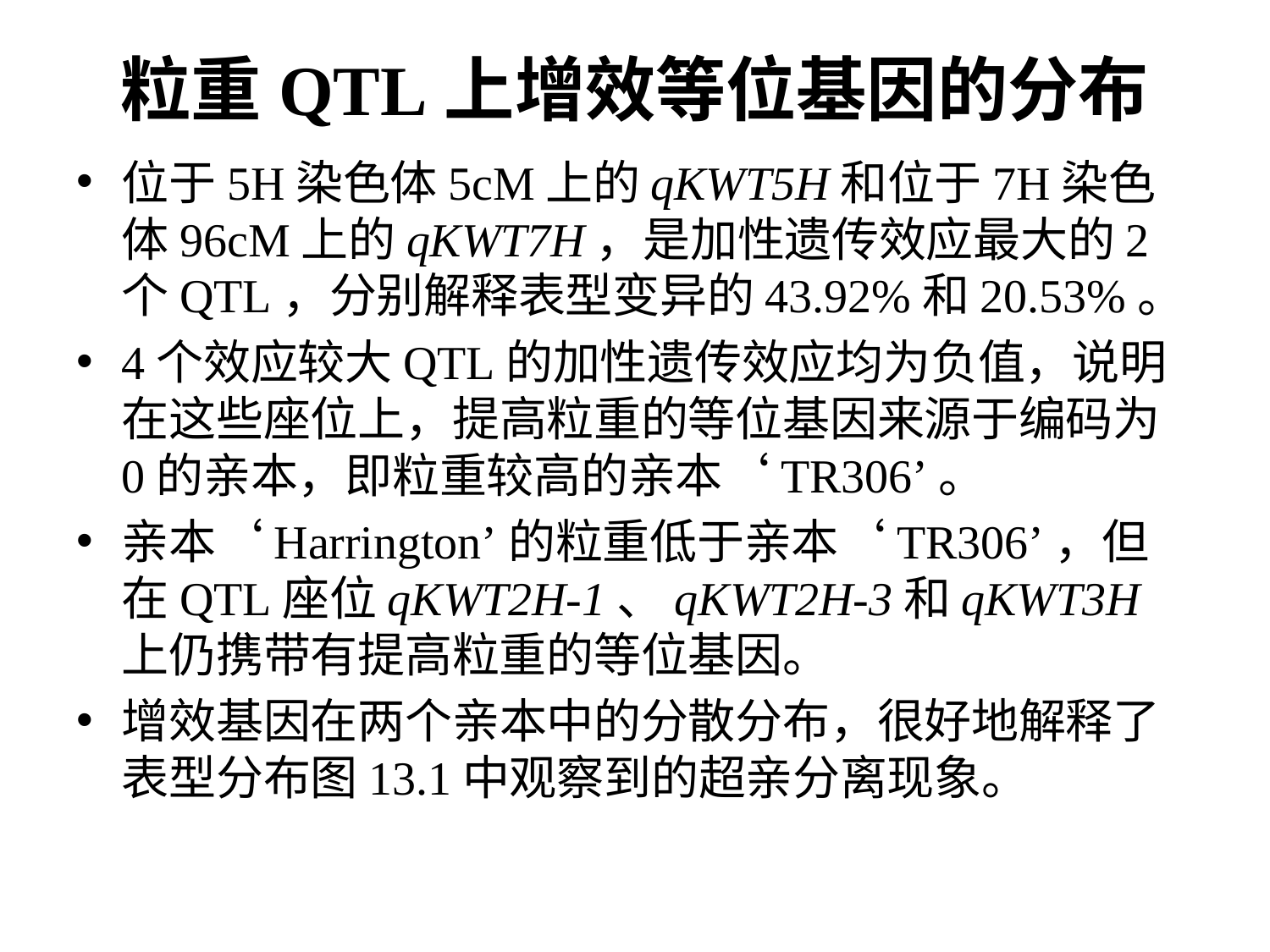

# 粒重QTL上增效等位基因的分布
位于5H染色体5cM上的qKWT5H和位于7H染色体96cM上的qKWT7H，是加性遗传效应最大的2个QTL，分别解释表型变异的43.92%和20.53%。
4个效应较大QTL的加性遗传效应均为负值，说明在这些座位上，提高粒重的等位基因来源于编码为0的亲本，即粒重较高的亲本‘TR306’。
亲本‘Harrington’的粒重低于亲本‘TR306’，但在QTL座位qKWT2H-1、qKWT2H-3和qKWT3H上仍携带有提高粒重的等位基因。
增效基因在两个亲本中的分散分布，很好地解释了表型分布图13.1中观察到的超亲分离现象。